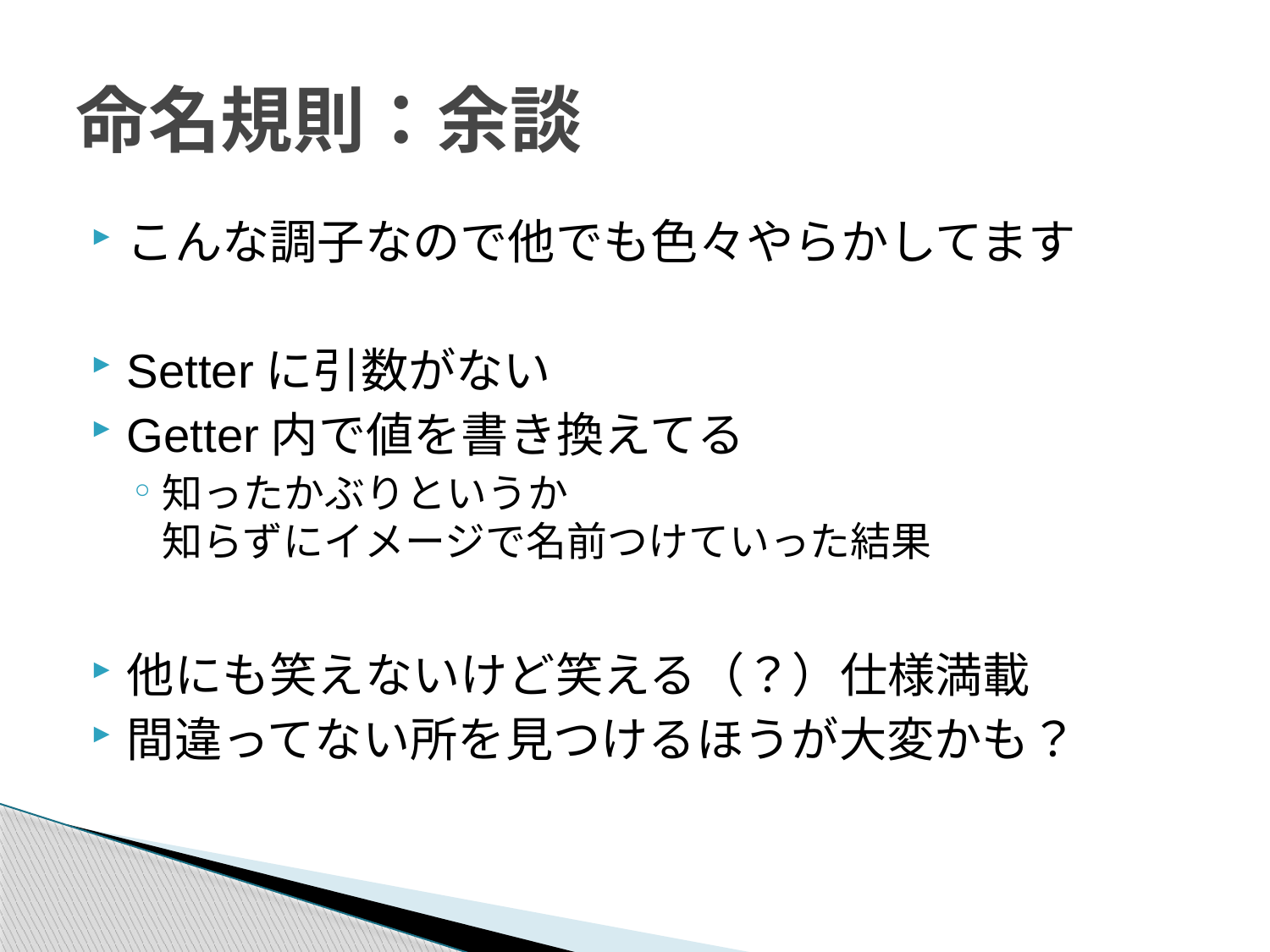

# 命名規則：余談
こんな調子なので他でも色々やらかしてます

Setterに引数がない
Getter内で値を書き換えてる
知ったかぶりというか
知らずにイメージで名前つけていった結果

他にも笑えないけど笑える（？）仕様満載
間違ってない所を見つけるほうが大変かも？